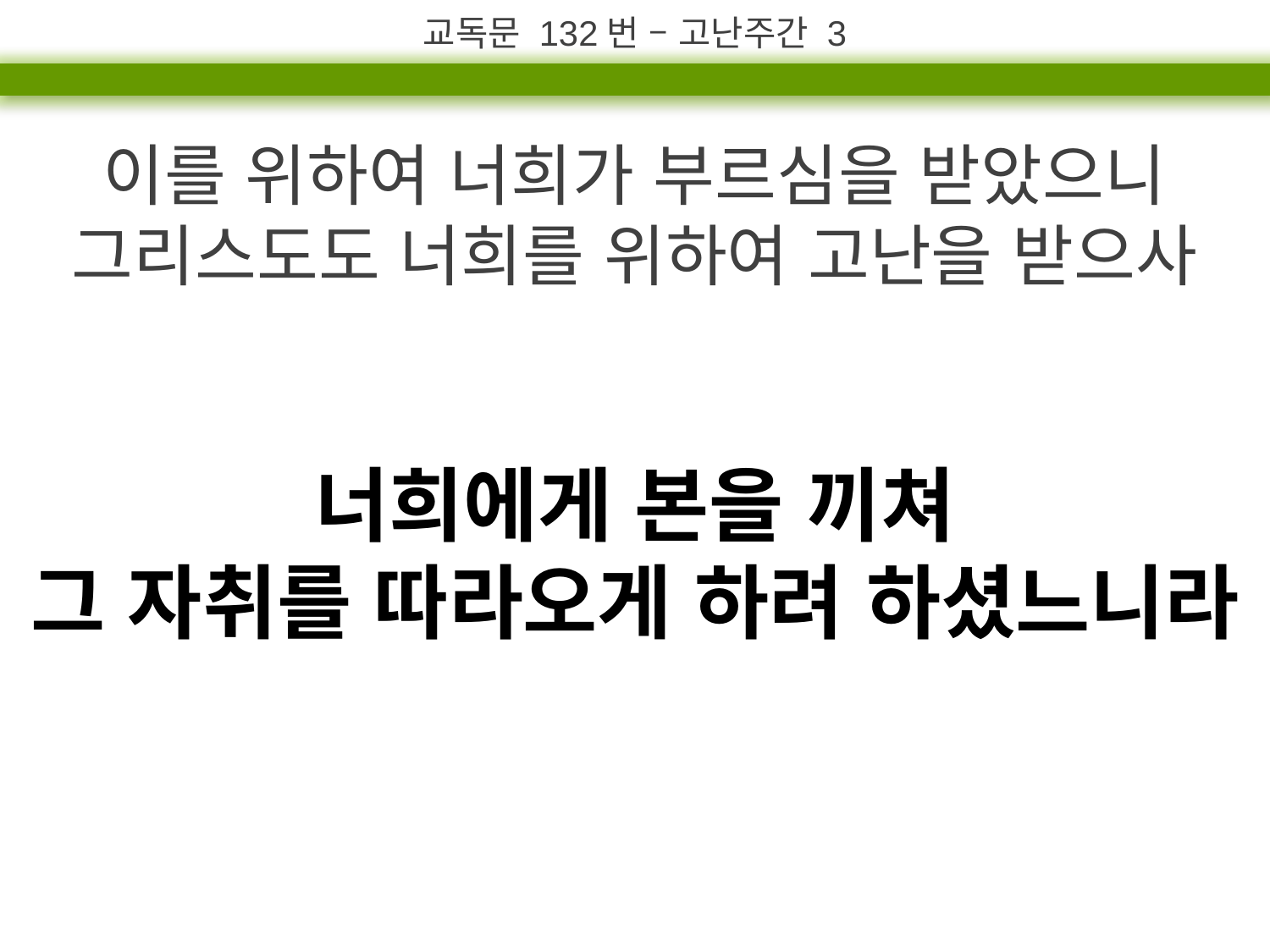

교독문 132번 – 고난주간 3

이를 위하여 너희가 부르심을 받았으니
그리스도도 너희를 위하여 고난을 받으사
너희에게 본을 끼쳐
그 자취를 따라오게 하려 하셨느니라